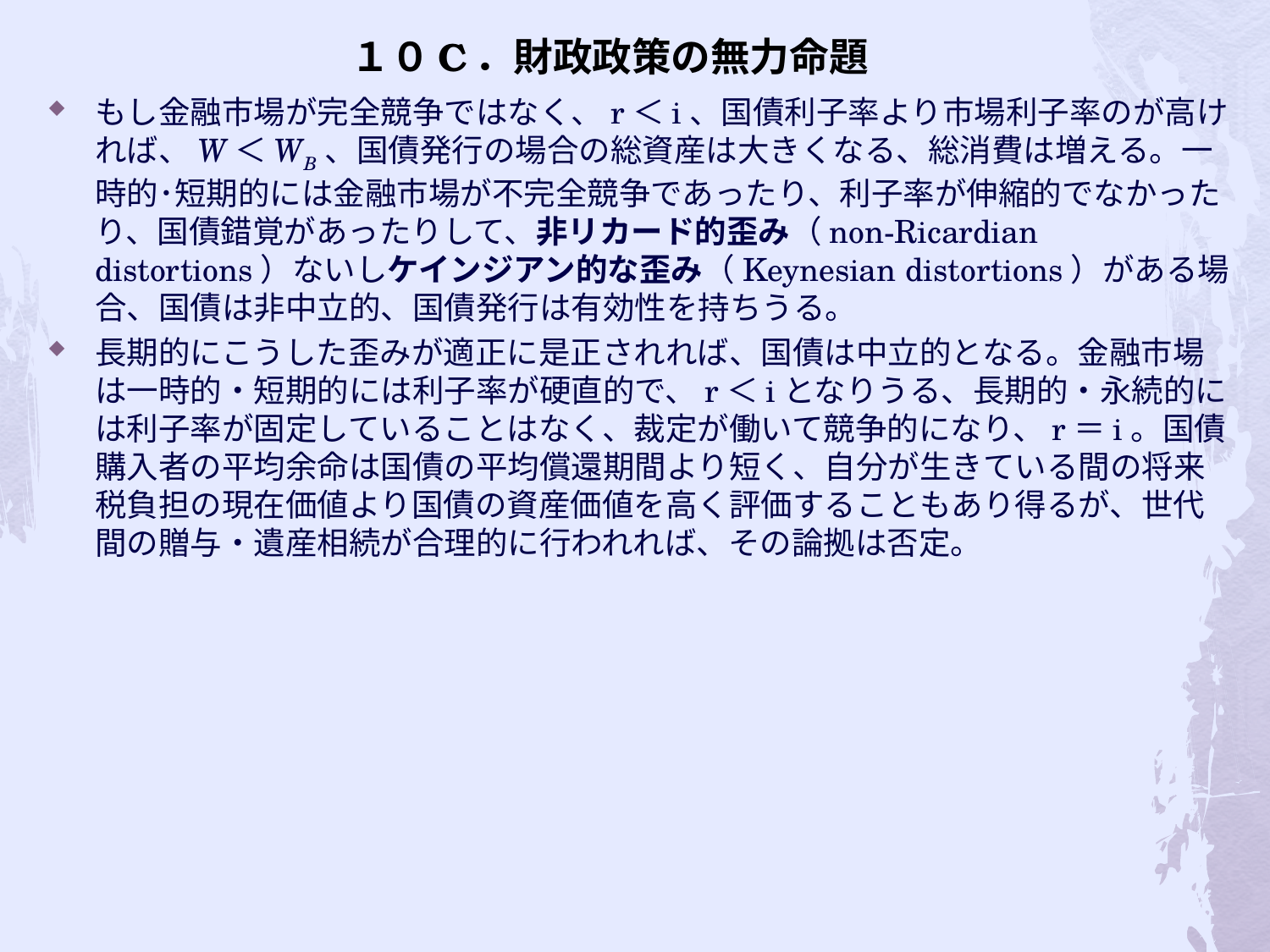

# １０C．財政政策の無力命題
もし金融市場が完全競争ではなく、r＜i、国債利子率より市場利子率のが高ければ、W＜WB、国債発行の場合の総資産は大きくなる、総消費は増える。一時的･短期的には金融市場が不完全競争であったり、利子率が伸縮的でなかったり、国債錯覚があったりして、非リカード的歪み（non-Ricardian distortions）ないしケインジアン的な歪み（Keynesian distortions）がある場合、国債は非中立的、国債発行は有効性を持ちうる。
長期的にこうした歪みが適正に是正されれば、国債は中立的となる。金融市場は一時的・短期的には利子率が硬直的で、r＜iとなりうる、長期的・永続的には利子率が固定していることはなく、裁定が働いて競争的になり、r＝i。国債購入者の平均余命は国債の平均償還期間より短く、自分が生きている間の将来税負担の現在価値より国債の資産価値を高く評価することもあり得るが、世代間の贈与・遺産相続が合理的に行われれば、その論拠は否定。